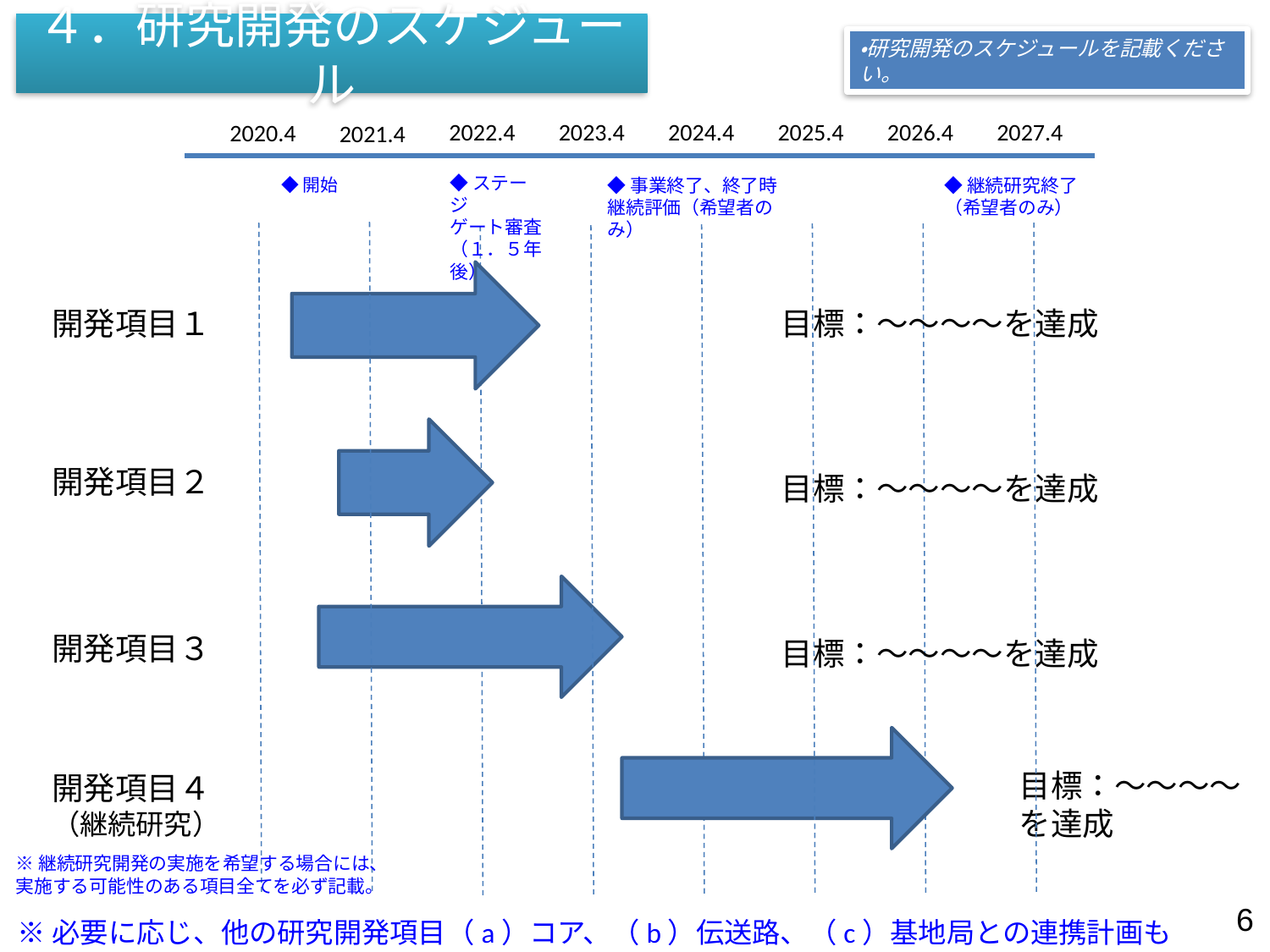

４．研究開発のスケジュール
・研究開発のスケジュールを記載ください。
2022.4
2024.4
2026.4
2023.4
2025.4
2027.4
2020.4
2021.4
◆ステージ
ゲート審査
（１．５年後）
◆開始
◆事業終了、終了時継続評価（希望者のみ）
◆継続研究終了（希望者のみ）

開発項目１
目標：～～～～を達成

開発項目２
目標：～～～～を達成

開発項目３
目標：～～～～を達成

目標：～～～～を達成
開発項目４
（継続研究）
※継続研究開発の実施を希望する場合には、
実施する可能性のある項目全てを必ず記載。
6
※必要に応じ、他の研究開発項目（a）コア、（b）伝送路、（c）基地局との連携計画も記載ください。